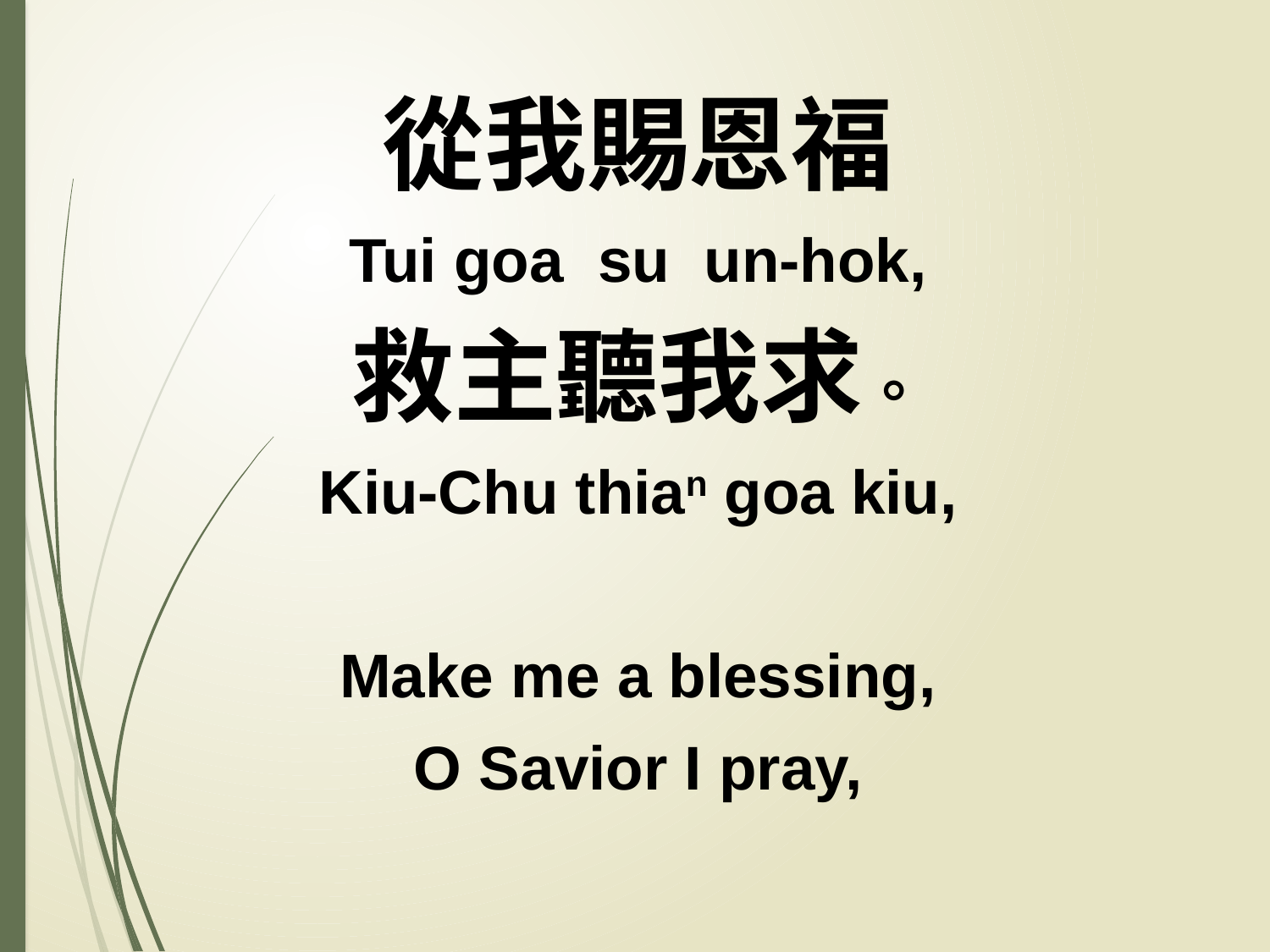

從我賜恩福
Tui goa  su  un-hok,
救主聽我求。
Kiu-Chu thian goa kiu,

Make me a blessing,
O Savior I pray,